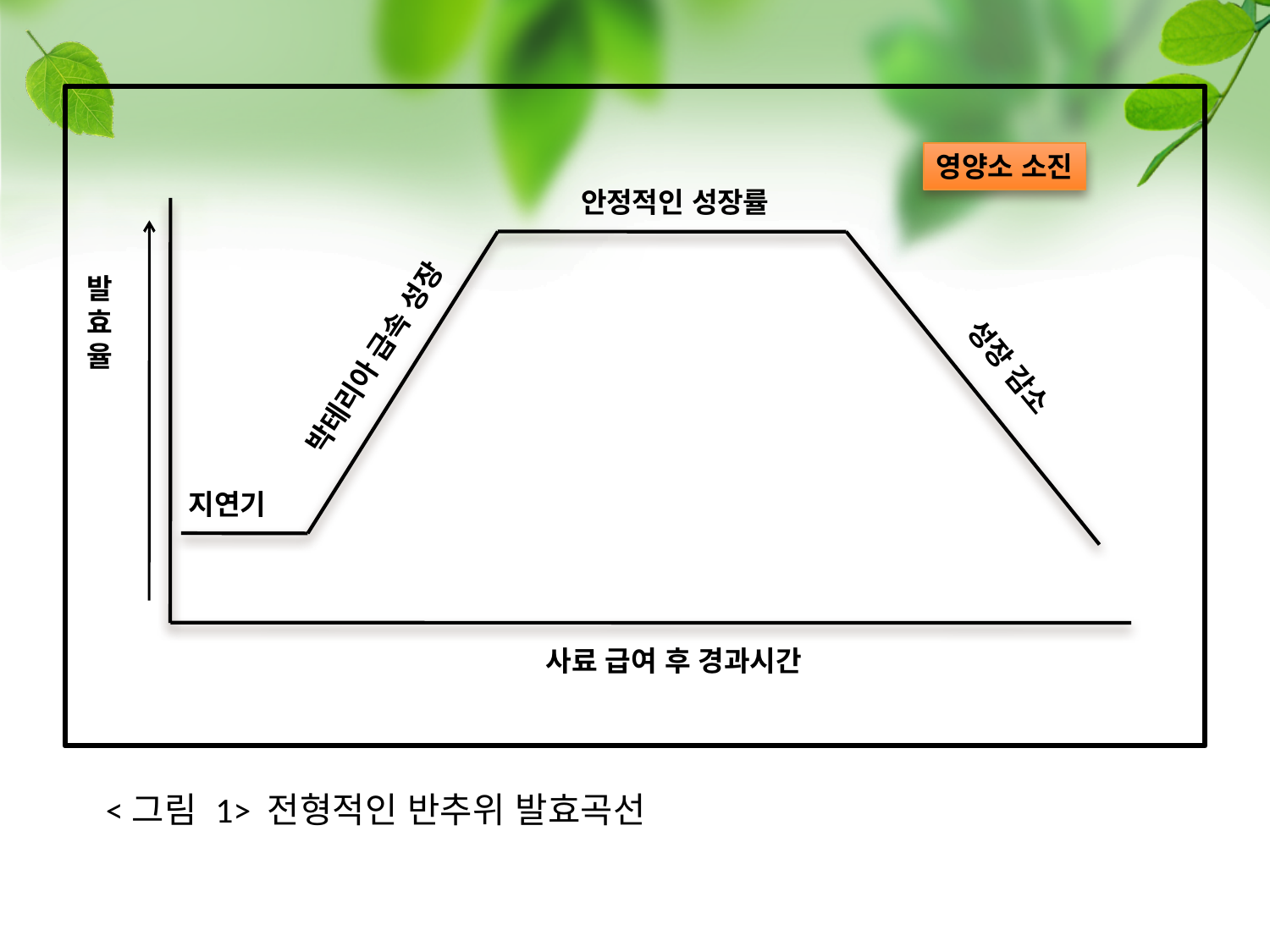

영양소 소진
안정적인 성장률
발 효 율
박테리아 급속 성장
성장 감소
지연기
사료 급여 후 경과시간
 <그림 1> 전형적인 반추위 발효곡선